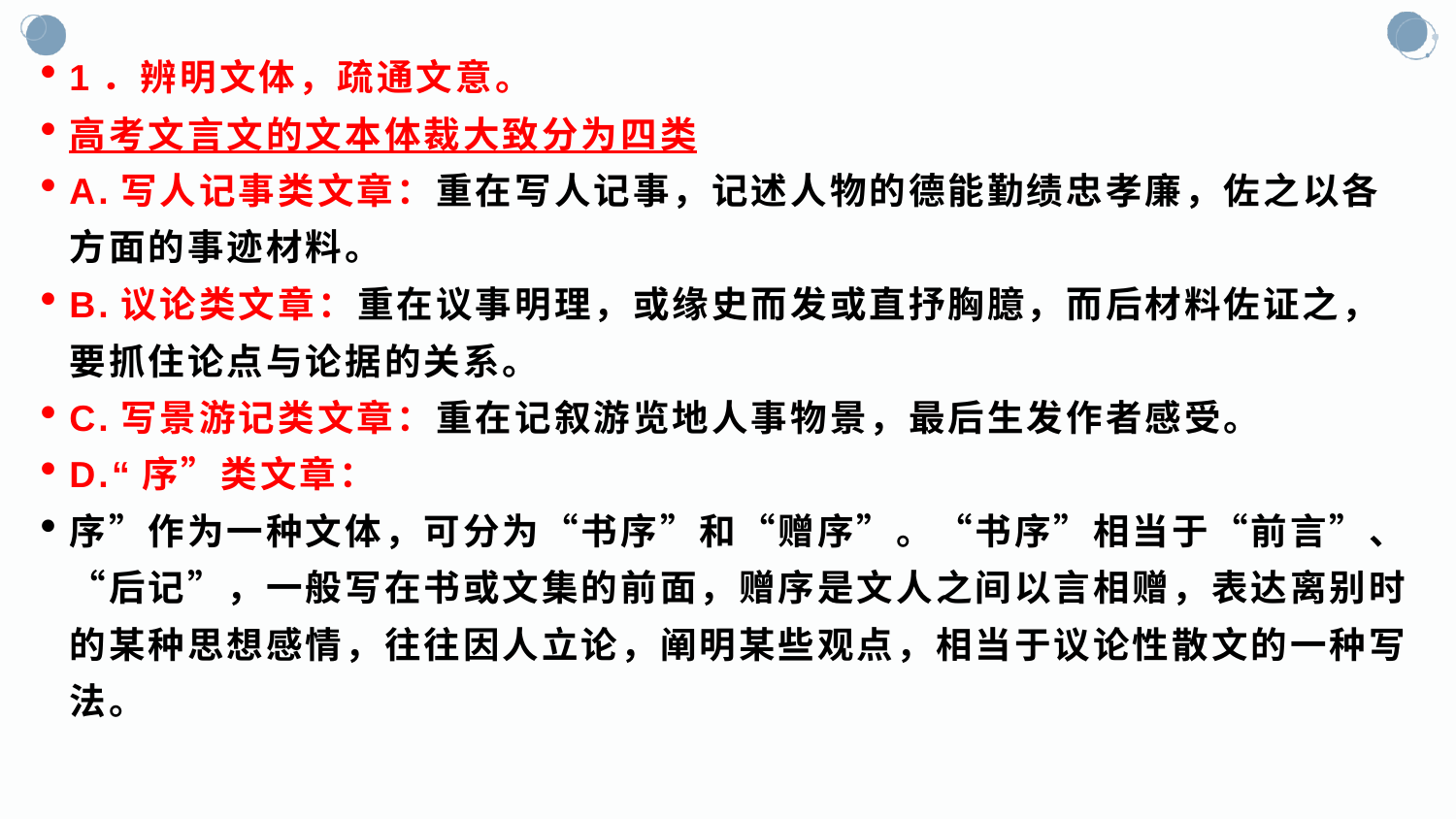

1．辨明文体，疏通文意。
高考文言文的文本体裁大致分为四类
A.写人记事类文章：重在写人记事，记述人物的德能勤绩忠孝廉，佐之以各方面的事迹材料。
B.议论类文章：重在议事明理，或缘史而发或直抒胸臆，而后材料佐证之，要抓住论点与论据的关系。
C.写景游记类文章：重在记叙游览地人事物景，最后生发作者感受。
D.“序”类文章：
序”作为一种文体，可分为“书序”和“赠序”。“书序”相当于“前言”、“后记”，一般写在书或文集的前面，赠序是文人之间以言相赠，表达离别时的某种思想感情，往往因人立论，阐明某些观点，相当于议论性散文的一种写法。